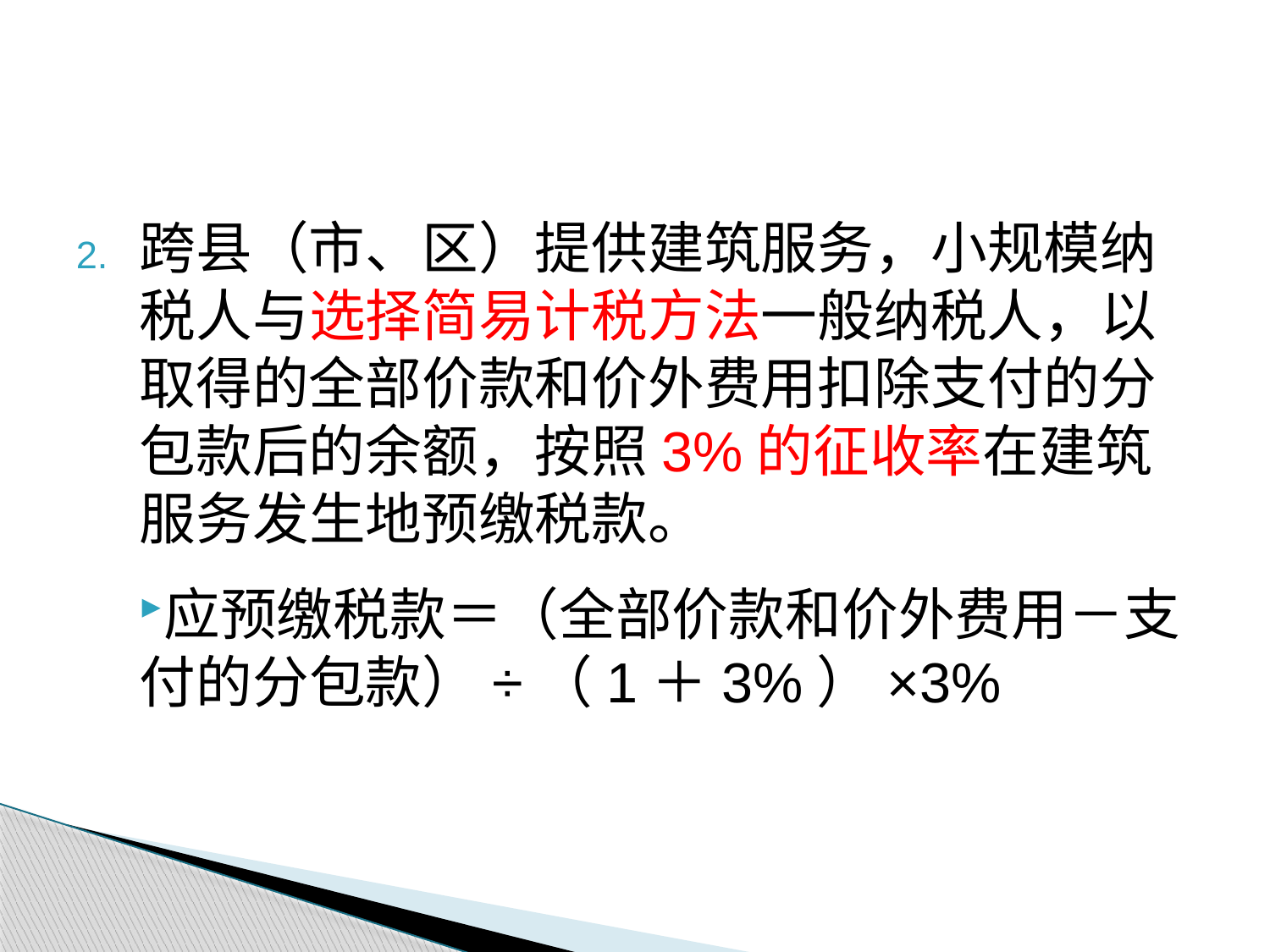

#
跨县（市、区）提供建筑服务，小规模纳税人与选择简易计税方法一般纳税人，以取得的全部价款和价外费用扣除支付的分包款后的余额，按照3%的征收率在建筑服务发生地预缴税款。
应预缴税款＝（全部价款和价外费用－支付的分包款）÷（1＋3%）×3%